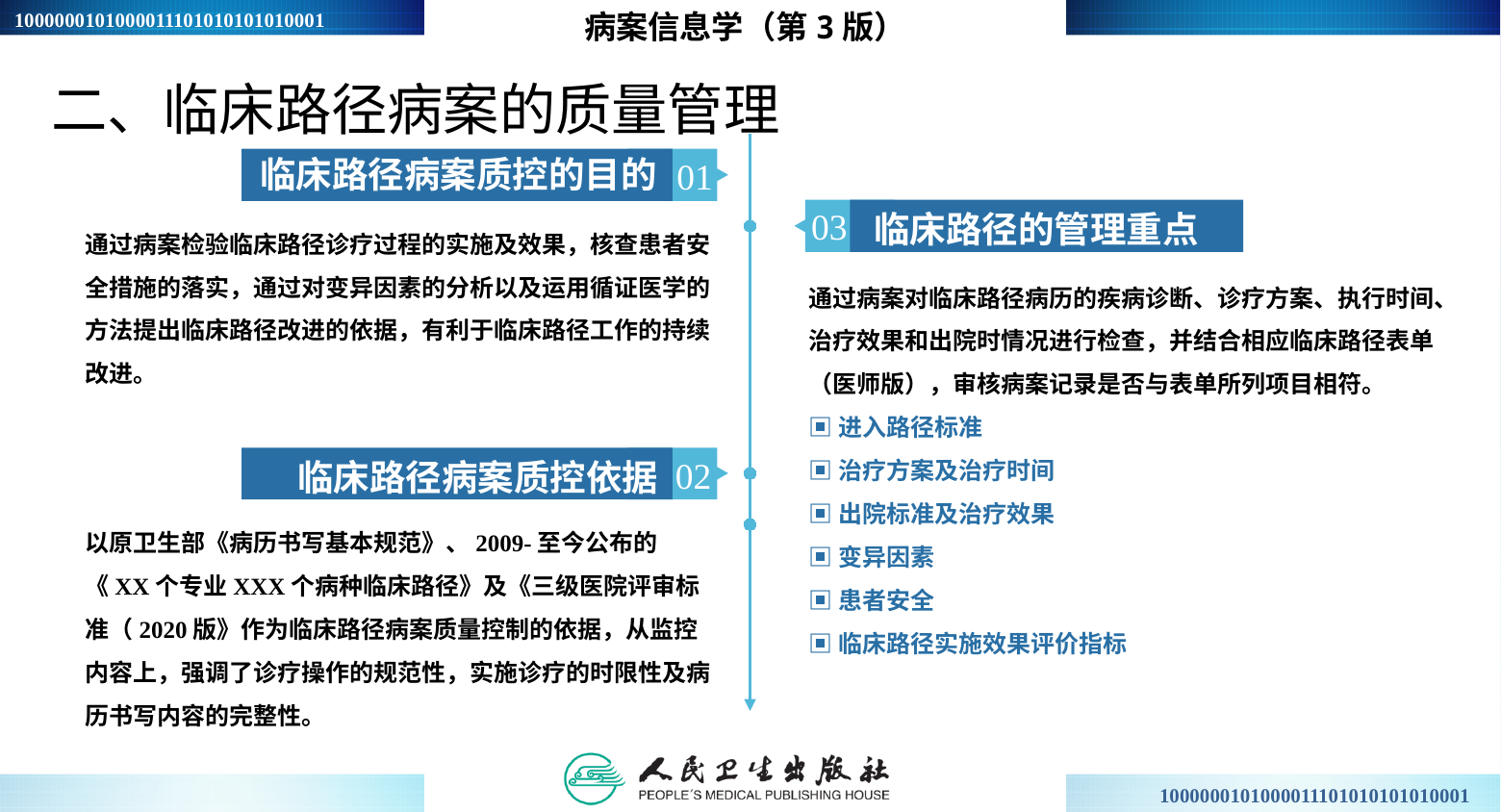

病案信息学（第3版）
二、临床路径病案的质量管理
临床路径病案质控的目的
01

03

临床路径的管理重点

通过病案检验临床路径诊疗过程的实施及效果，核查患者安全措施的落实，通过对变异因素的分析以及运用循证医学的方法提出临床路径改进的依据，有利于临床路径工作的持续改进。

通过病案对临床路径病历的疾病诊断、诊疗方案、执行时间、治疗效果和出院时情况进行检查，并结合相应临床路径表单（医师版），审核病案记录是否与表单所列项目相符。
▣进入路径标准
▣治疗方案及治疗时间
▣出院标准及治疗效果
▣变异因素
▣患者安全
▣临床路径实施效果评价指标
02

临床路径病案质控依据

以原卫生部《病历书写基本规范》、2009-至今公布的 《XX个专业XXX个病种临床路径》及《三级医院评审标准（2020版》作为临床路径病案质量控制的依据，从监控内容上，强调了诊疗操作的规范性，实施诊疗的时限性及病历书写内容的完整性。